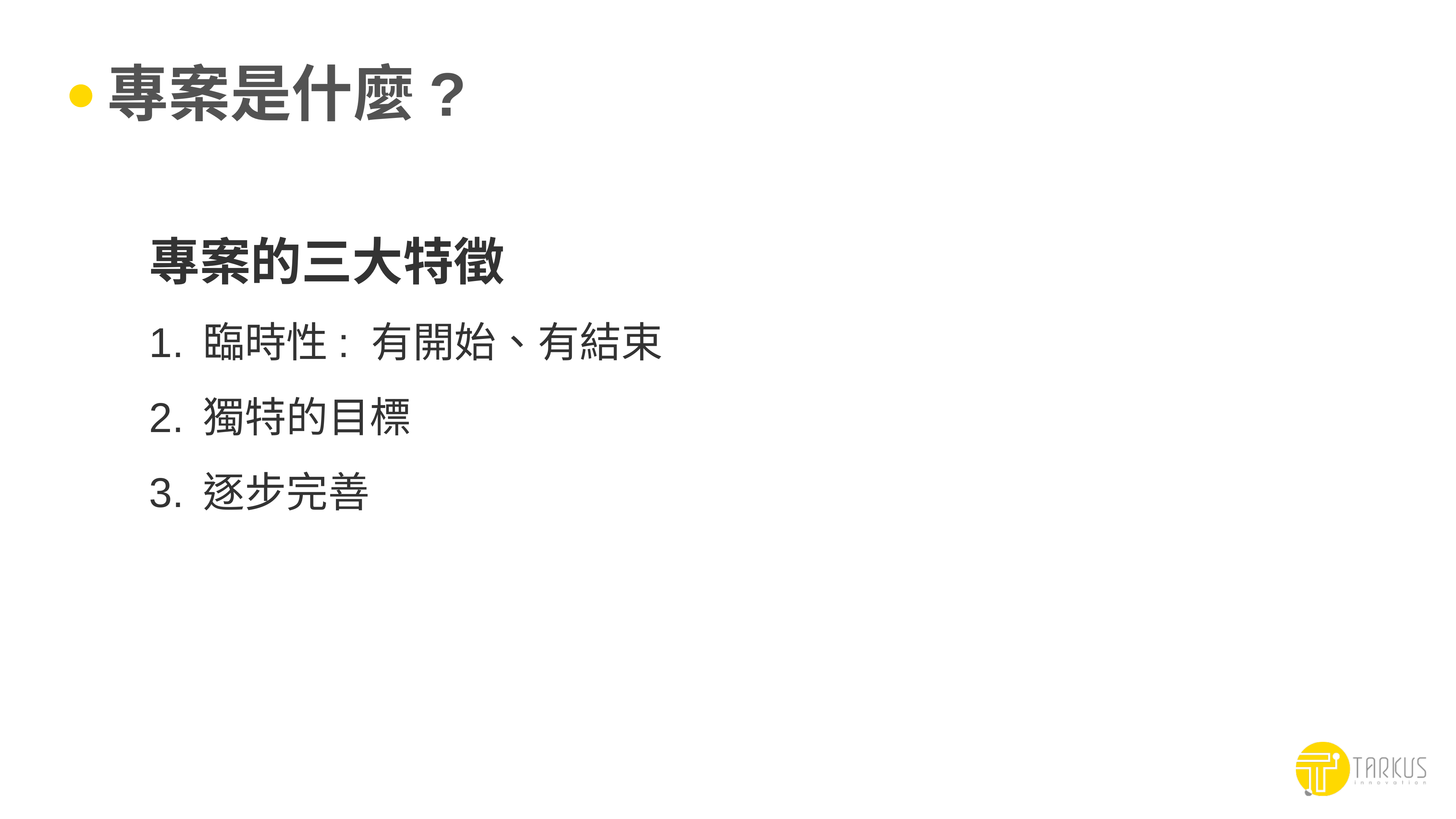

# 專案是什麼?
專案的三大特徵
 臨時性: 有開始、有結束
 獨特的目標
 逐步完善